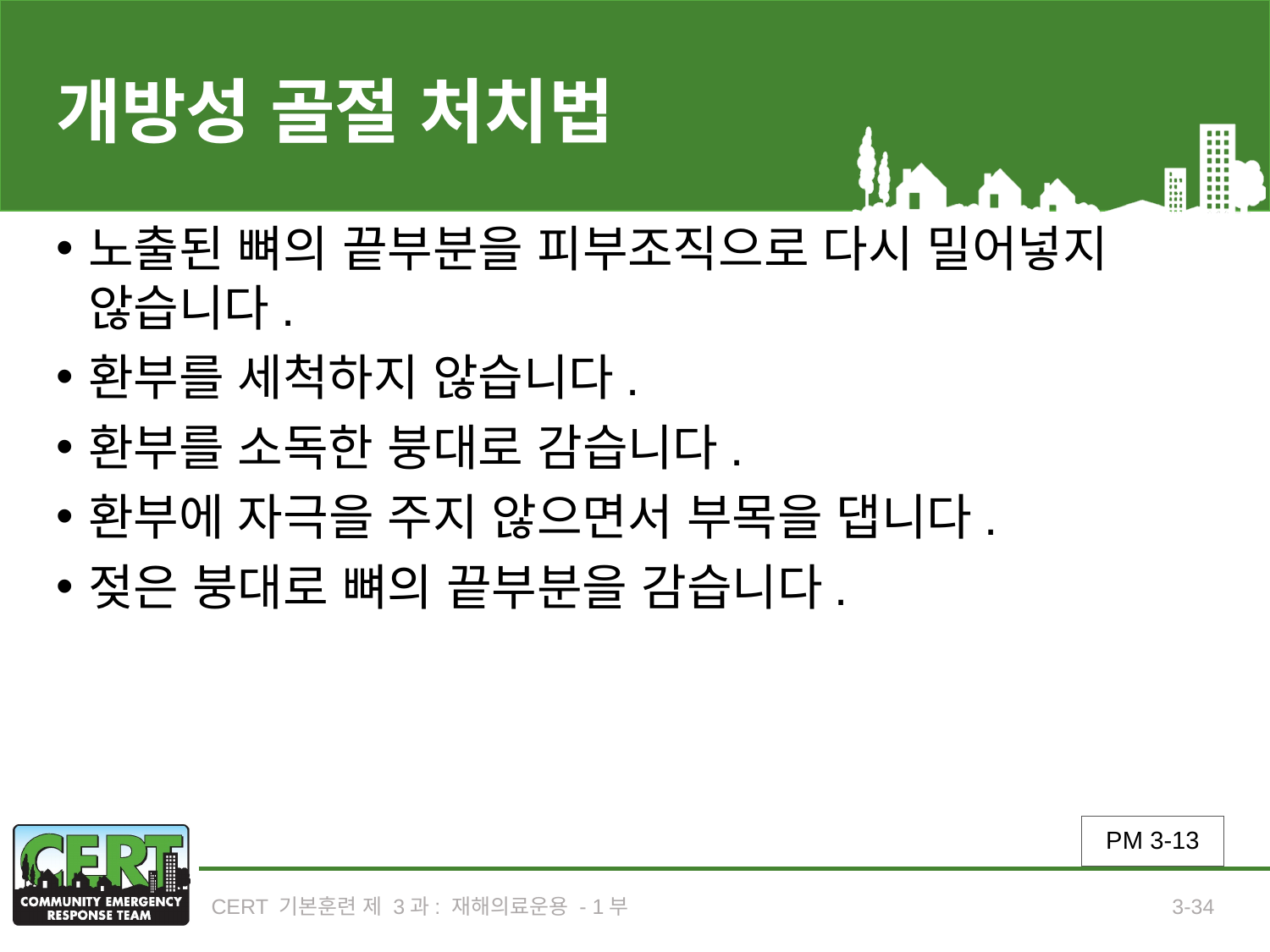

# 개방성 골절 처치법
노출된 뼈의 끝부분을 피부조직으로 다시 밀어넣지 않습니다.
환부를 세척하지 않습니다.
환부를 소독한 붕대로 감습니다.
환부에 자극을 주지 않으면서 부목을 댑니다.
젖은 붕대로 뼈의 끝부분을 감습니다.
PM 3-13
CERT 기본훈련 제 3과: 재해의료운용 - 1부
3-34